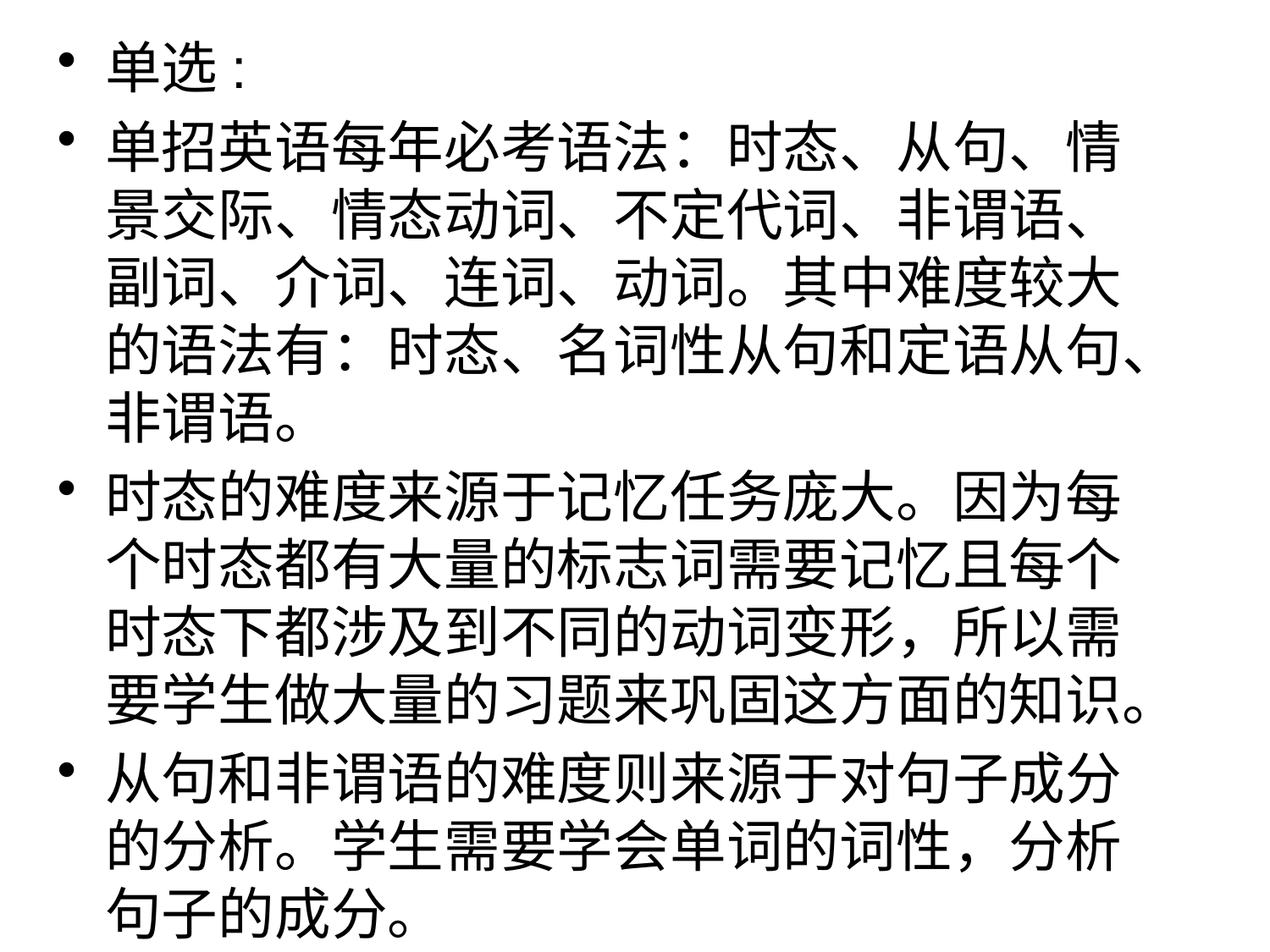

单选:
单招英语每年必考语法：时态、从句、情景交际、情态动词、不定代词、非谓语、副词、介词、连词、动词。其中难度较大的语法有：时态、名词性从句和定语从句、非谓语。
时态的难度来源于记忆任务庞大。因为每个时态都有大量的标志词需要记忆且每个时态下都涉及到不同的动词变形，所以需要学生做大量的习题来巩固这方面的知识。
从句和非谓语的难度则来源于对句子成分的分析。学生需要学会单词的词性，分析句子的成分。